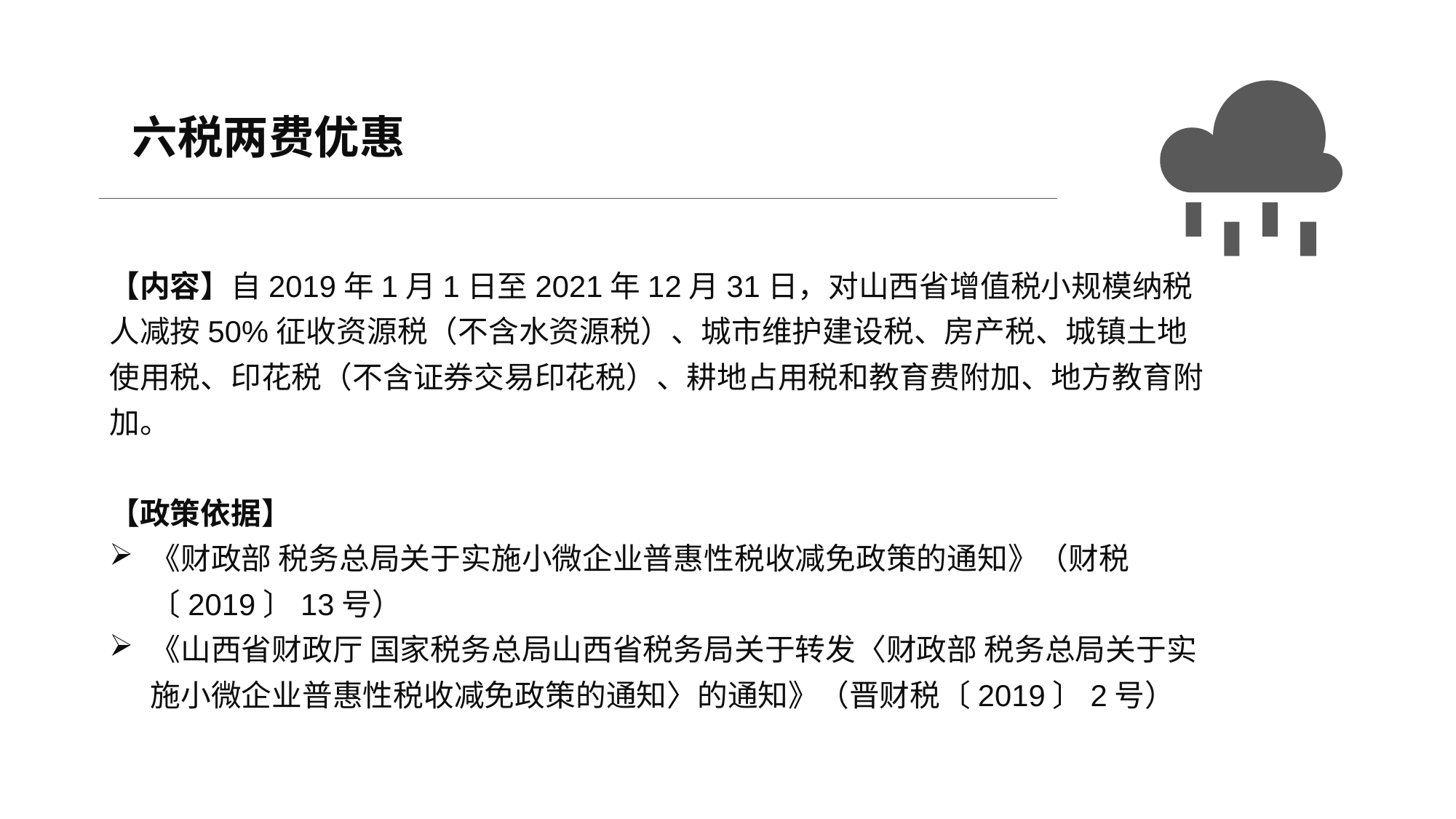

六税两费优惠
【内容】自2019年1月1日至2021年12月31日，对山西省增值税小规模纳税人减按50%征收资源税（不含水资源税）、城市维护建设税、房产税、城镇土地使用税、印花税（不含证券交易印花税）、耕地占用税和教育费附加、地方教育附加。

【政策依据】
《财政部 税务总局关于实施小微企业普惠性税收减免政策的通知》（财税〔2019〕13号）
《山西省财政厅 国家税务总局山西省税务局关于转发〈财政部 税务总局关于实施小微企业普惠性税收减免政策的通知〉的通知》（晋财税〔2019〕2号）